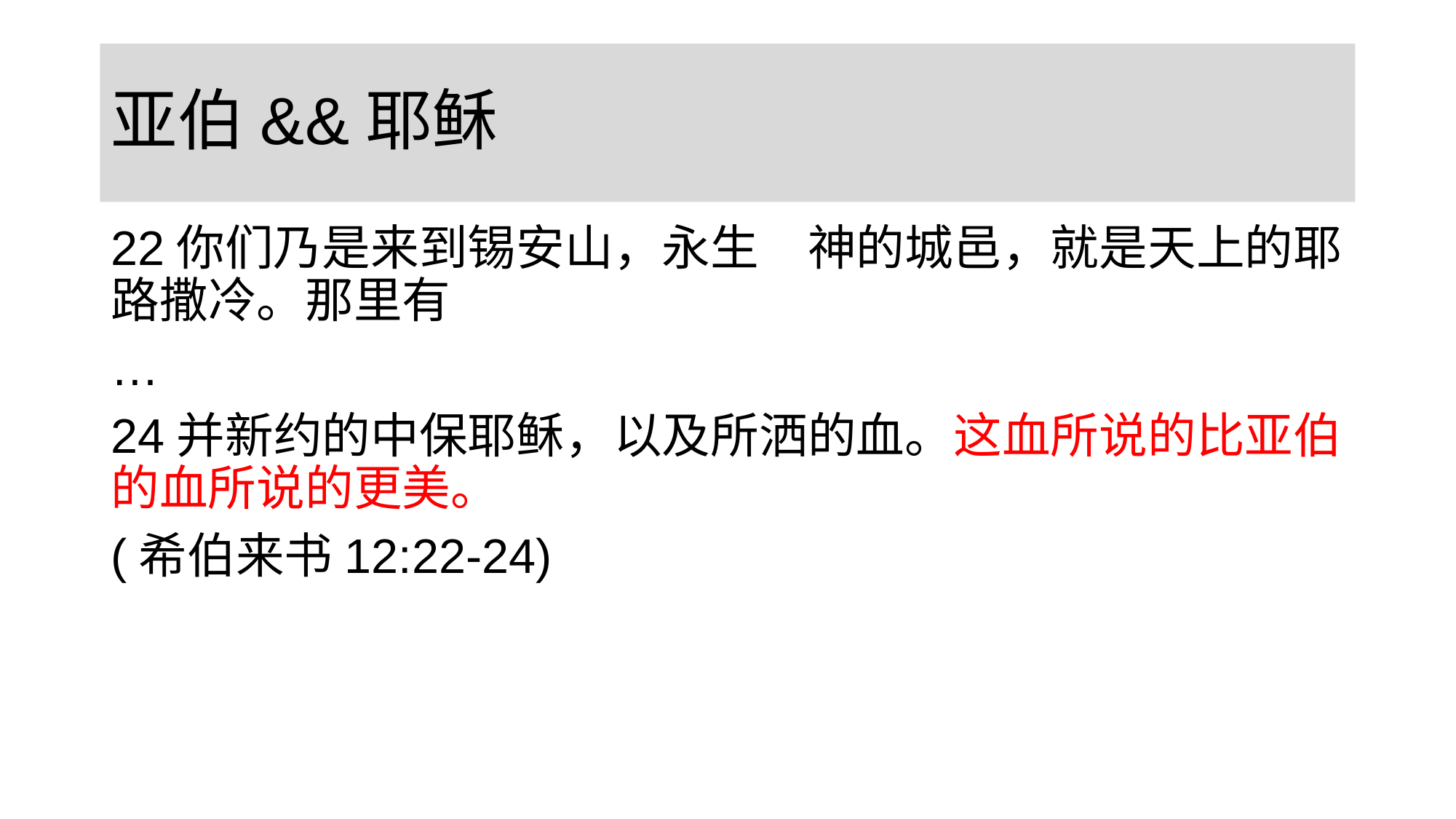

# 亚伯&&耶稣
22你们乃是来到锡安山，永生　神的城邑，就是天上的耶路撒冷。那里有
…
24并新约的中保耶稣，以及所洒的血。这血所说的比亚伯的血所说的更美。
(希伯来书12:22-24)